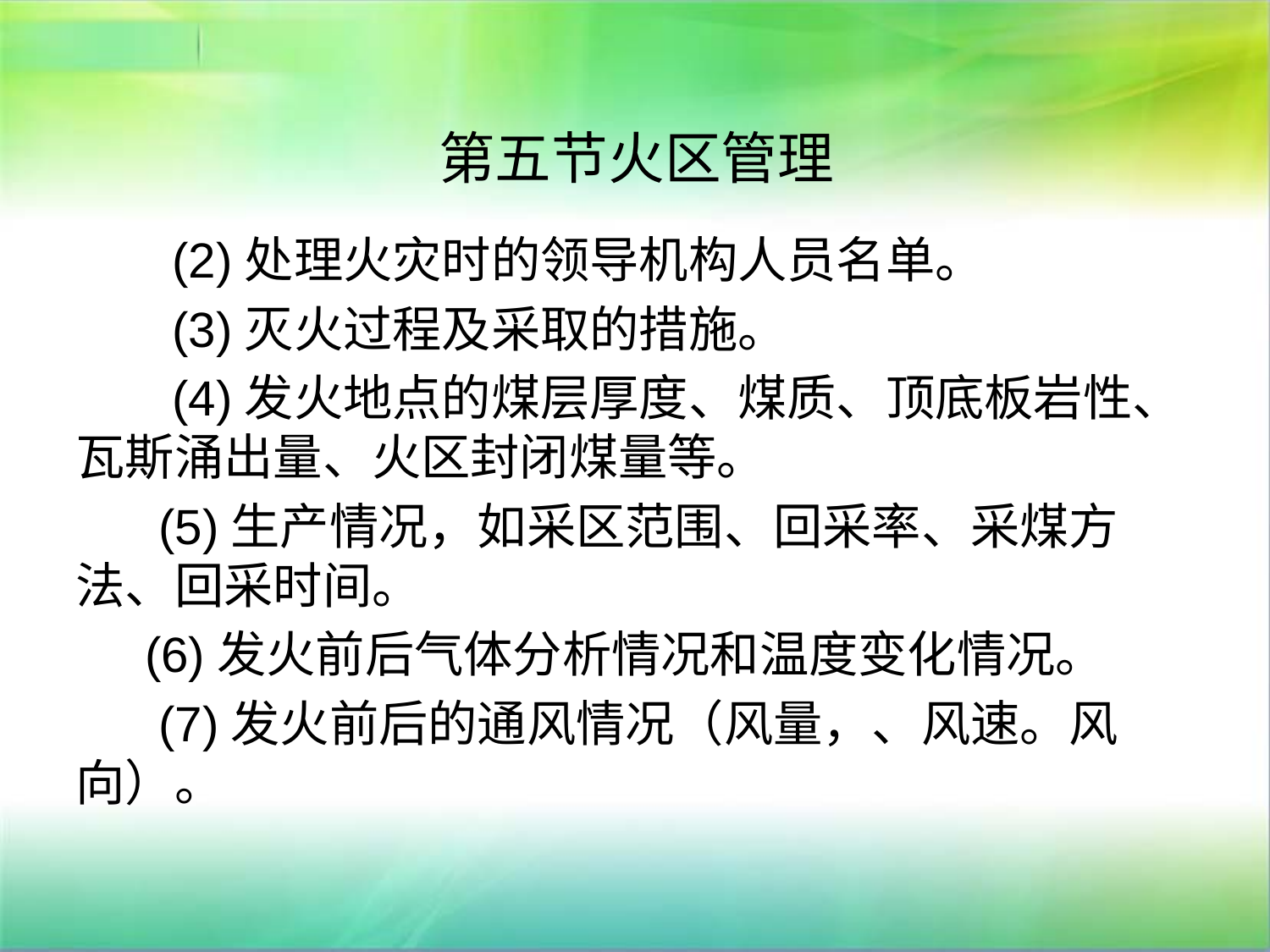

# 第五节火区管理
       (2)处理火灾时的领导机构人员名单。
       (3)灭火过程及采取的措施。
       (4)发火地点的煤层厚度、煤质、顶底板岩性、瓦斯涌出量、火区封闭煤量等。
      (5)生产情况，如采区范围、回采率、采煤方法、回采时间。
     (6)发火前后气体分析情况和温度变化情况。
      (7)发火前后的通风情况（风量，、风速。风向）。